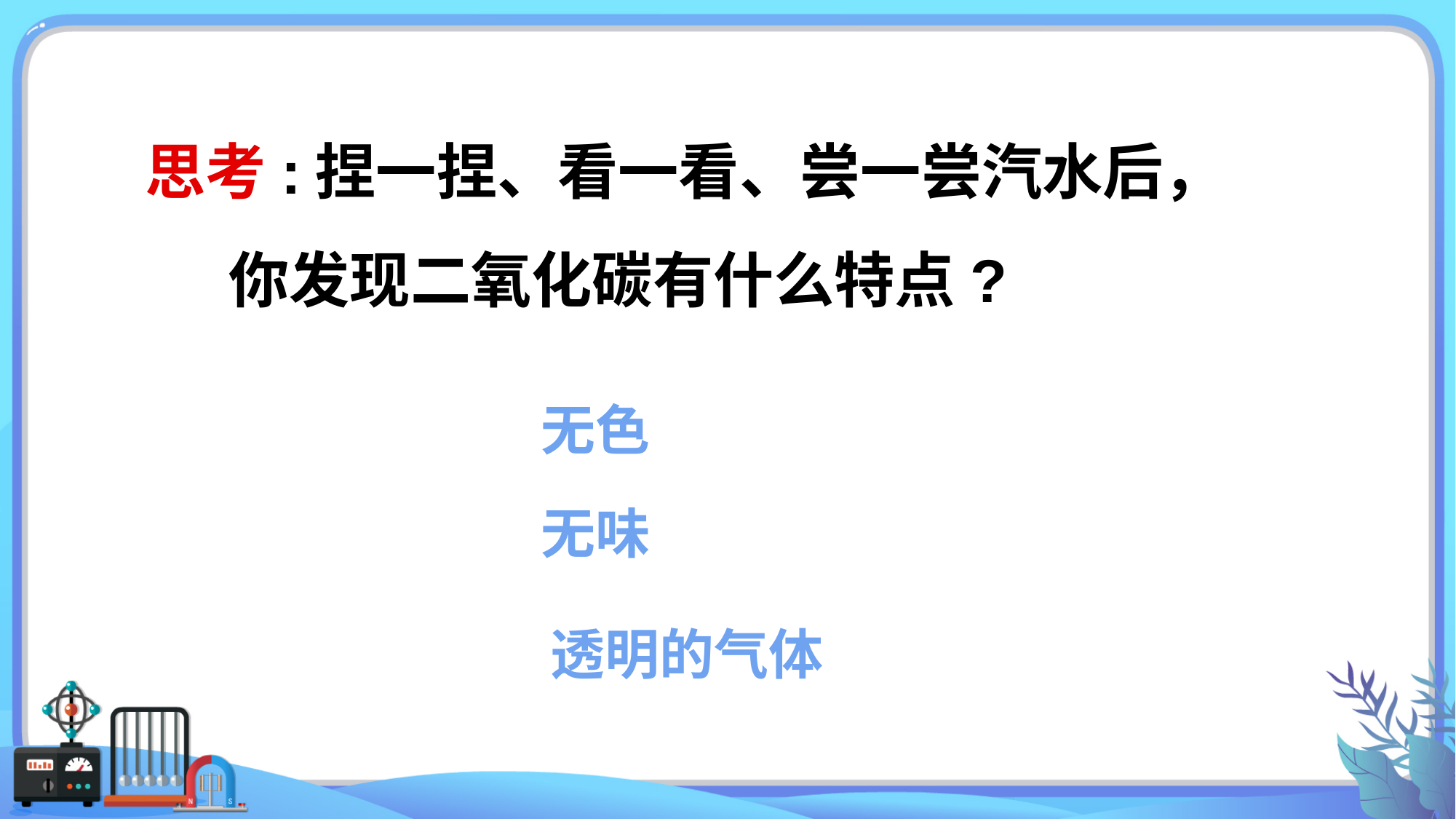

思考:捏一捏、看一看、尝一尝汽水后，
     你发现二氧化碳有什么特点?
无色
无味
透明的气体